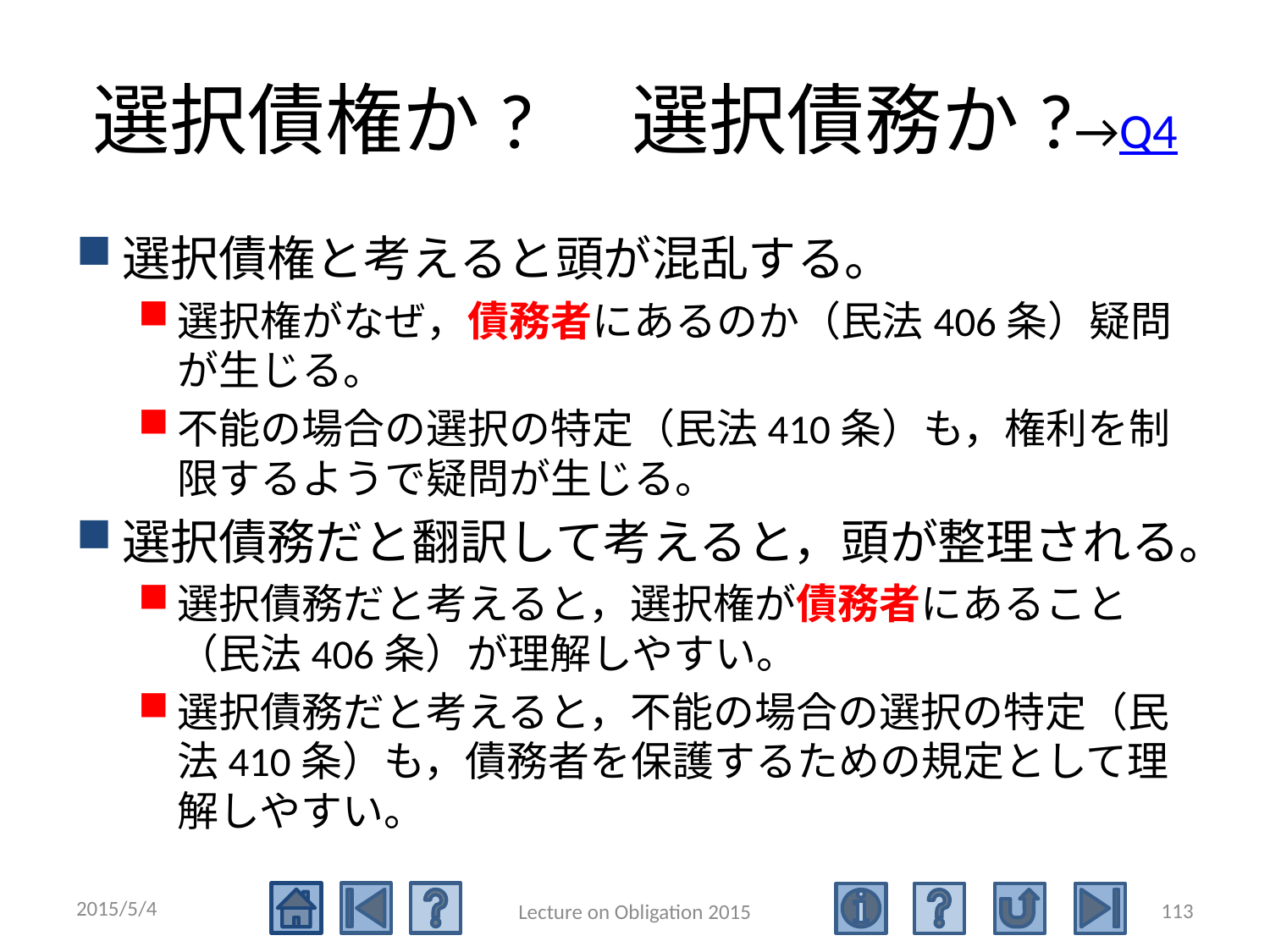

# 選択債権か?　選択債務か?→Q4
選択債権と考えると頭が混乱する。
選択権がなぜ，債務者にあるのか（民法406条）疑問が生じる。
不能の場合の選択の特定（民法410条）も，権利を制限するようで疑問が生じる。
選択債務だと翻訳して考えると，頭が整理される。
選択債務だと考えると，選択権が債務者にあること（民法406条）が理解しやすい。
選択債務だと考えると，不能の場合の選択の特定（民法410条）も，債務者を保護するための規定として理解しやすい。
2015/5/4
113
Lecture on Obligation 2015